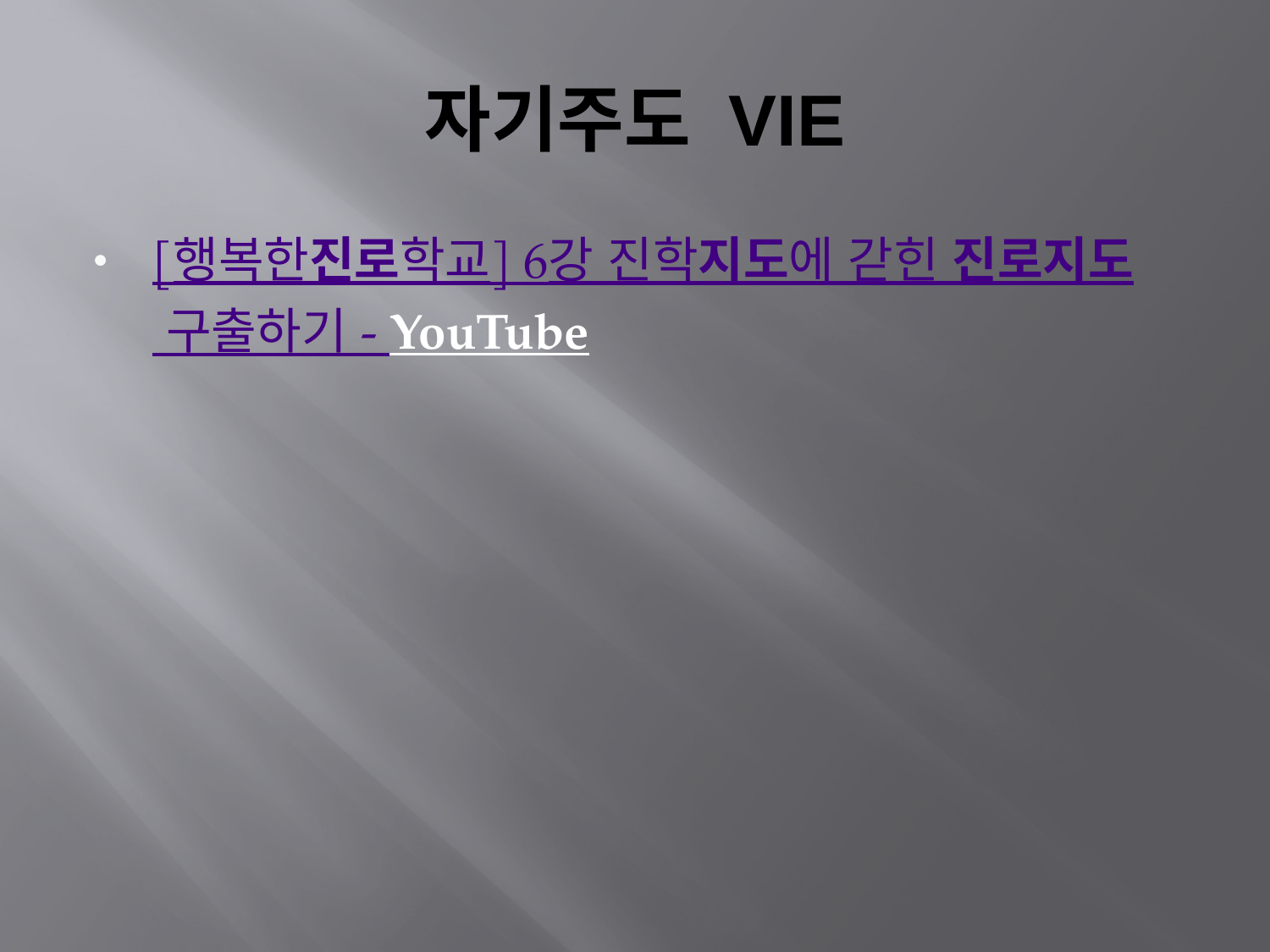

# 자기주도 VIE
[행복한진로학교] 6강 진학지도에 갇힌 진로지도 구출하기 - YouTube